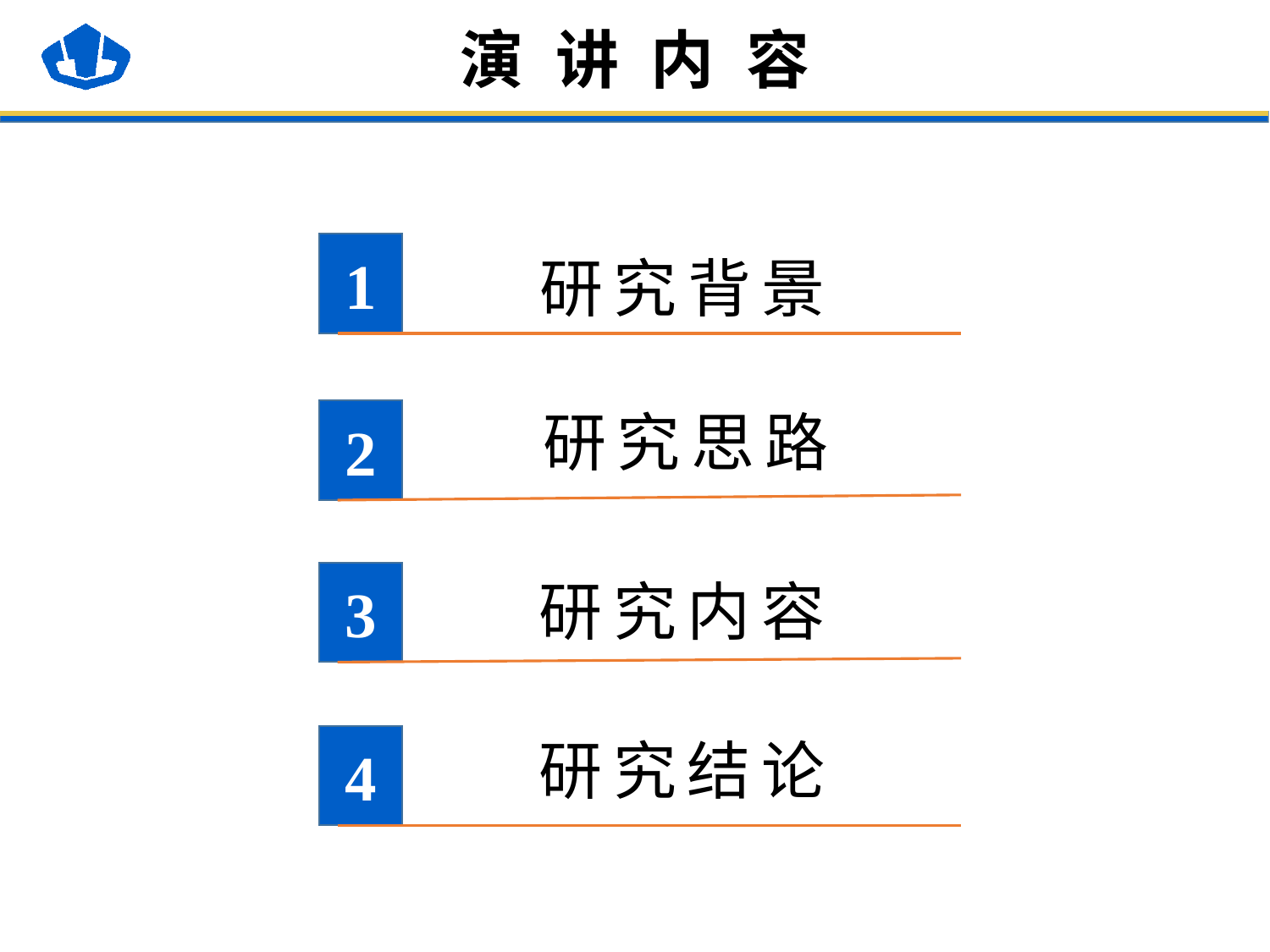

# 演讲内容
1
研究背景
研究思路
2
3
研究内容
研究结论
4